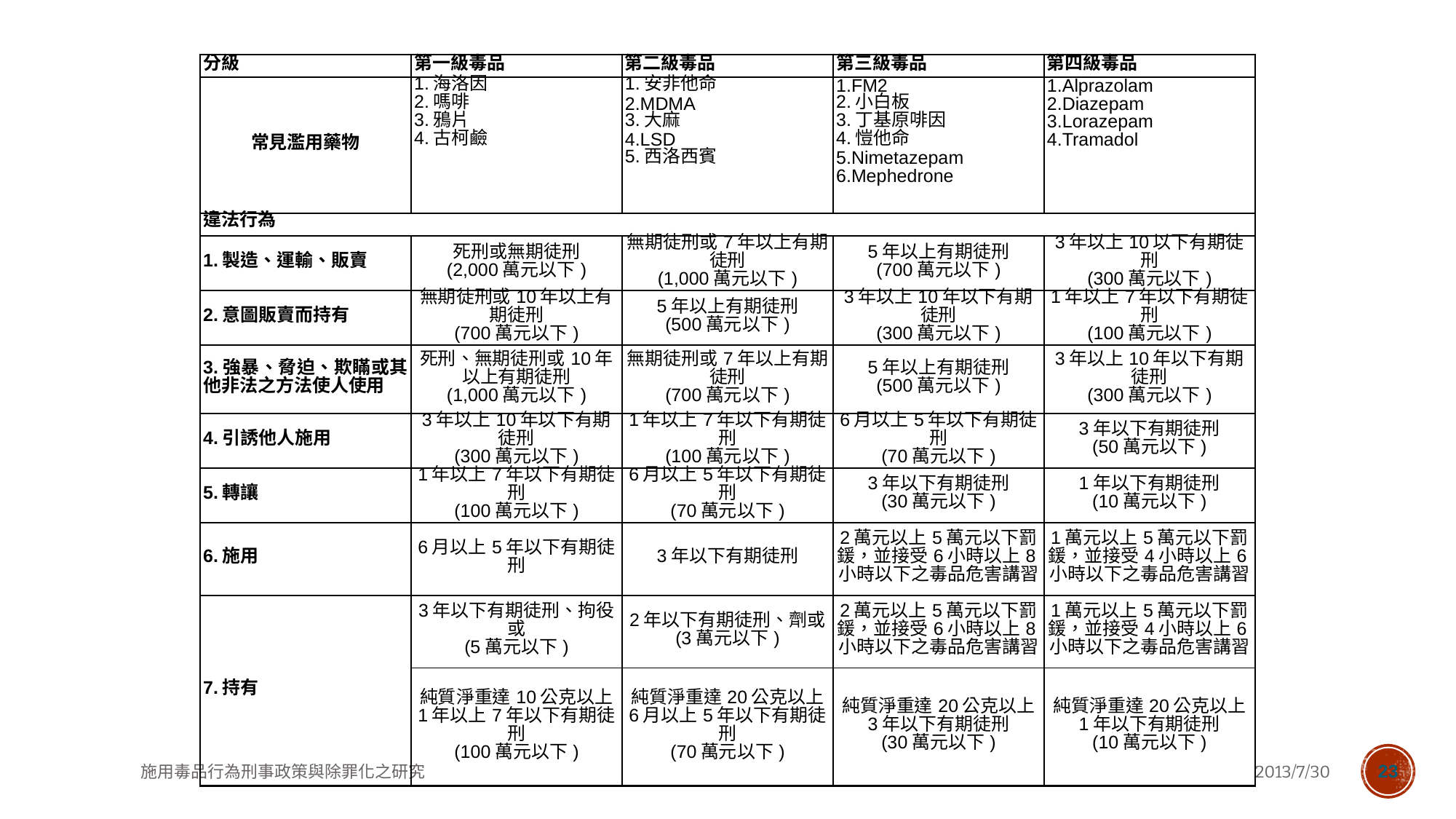

| 分級 | 第一級毒品 | 第二級毒品 | 第三級毒品 | 第四級毒品 |
| --- | --- | --- | --- | --- |
| 常見濫用藥物 | 1.海洛因 2.嗎啡 3.鴉片 4.古柯鹼 | 1.安非他命 2.MDMA 3.大麻 4.LSD 5.西洛西賓 | 1.FM2 2.小白板 3.丁基原啡因 4.愷他命 5.Nimetazepam 6.Mephedrone | 1.Alprazolam 2.Diazepam 3.Lorazepam 4.Tramadol |
| 違法行為 |  |  |  |  |
| 1.製造、運輸、販賣 | 死刑或無期徒刑 (2,000萬元以下) | 無期徒刑或7年以上有期徒刑 (1,000萬元以下) | 5年以上有期徒刑 (700萬元以下) | 3年以上10以下有期徒刑 (300萬元以下) |
| 2.意圖販賣而持有 | 無期徒刑或10年以上有期徒刑 (700萬元以下) | 5年以上有期徒刑 (500萬元以下) | 3年以上10年以下有期徒刑 (300萬元以下) | 1年以上7年以下有期徒刑 (100萬元以下) |
| 3.強暴、脅迫、欺瞞或其他非法之方法使人使用 | 死刑、無期徒刑或10年以上有期徒刑 (1,000萬元以下) | 無期徒刑或7年以上有期徒刑 (700萬元以下) | 5年以上有期徒刑 (500萬元以下) | 3年以上10年以下有期徒刑 (300萬元以下) |
| 4.引誘他人施用 | 3年以上10年以下有期徒刑 (300萬元以下) | 1年以上7年以下有期徒刑 (100萬元以下) | 6月以上5年以下有期徒刑 (70萬元以下) | 3年以下有期徒刑 (50萬元以下) |
| 5.轉讓 | 1年以上7年以下有期徒刑 (100萬元以下) | 6月以上5年以下有期徒刑 (70萬元以下) | 3年以下有期徒刑 (30萬元以下) | 1年以下有期徒刑 (10萬元以下) |
| 6.施用 | 6月以上5年以下有期徒刑 | 3年以下有期徒刑 | 2萬元以上5萬元以下罰鍰，並接受6小時以上8小時以下之毒品危害講習 | 1萬元以上5萬元以下罰鍰，並接受4小時以上6小時以下之毒品危害講習 |
| 7.持有 | 3年以下有期徒刑、拘役或 (5萬元以下) | 2年以下有期徒刑、劑或 (3萬元以下) | 2萬元以上5萬元以下罰鍰，並接受6小時以上8小時以下之毒品危害講習 | 1萬元以上5萬元以下罰鍰，並接受4小時以上6小時以下之毒品危害講習 |
|  | 純質淨重達10公克以上 1年以上7年以下有期徒刑 (100萬元以下) | 純質淨重達20公克以上 6月以上5年以下有期徒刑 (70萬元以下) | 純質淨重達20公克以上 3年以下有期徒刑 (30萬元以下) | 純質淨重達20公克以上 1年以下有期徒刑 (10萬元以下) |
施用毒品行為刑事政策與除罪化之研究
2013/7/30
23